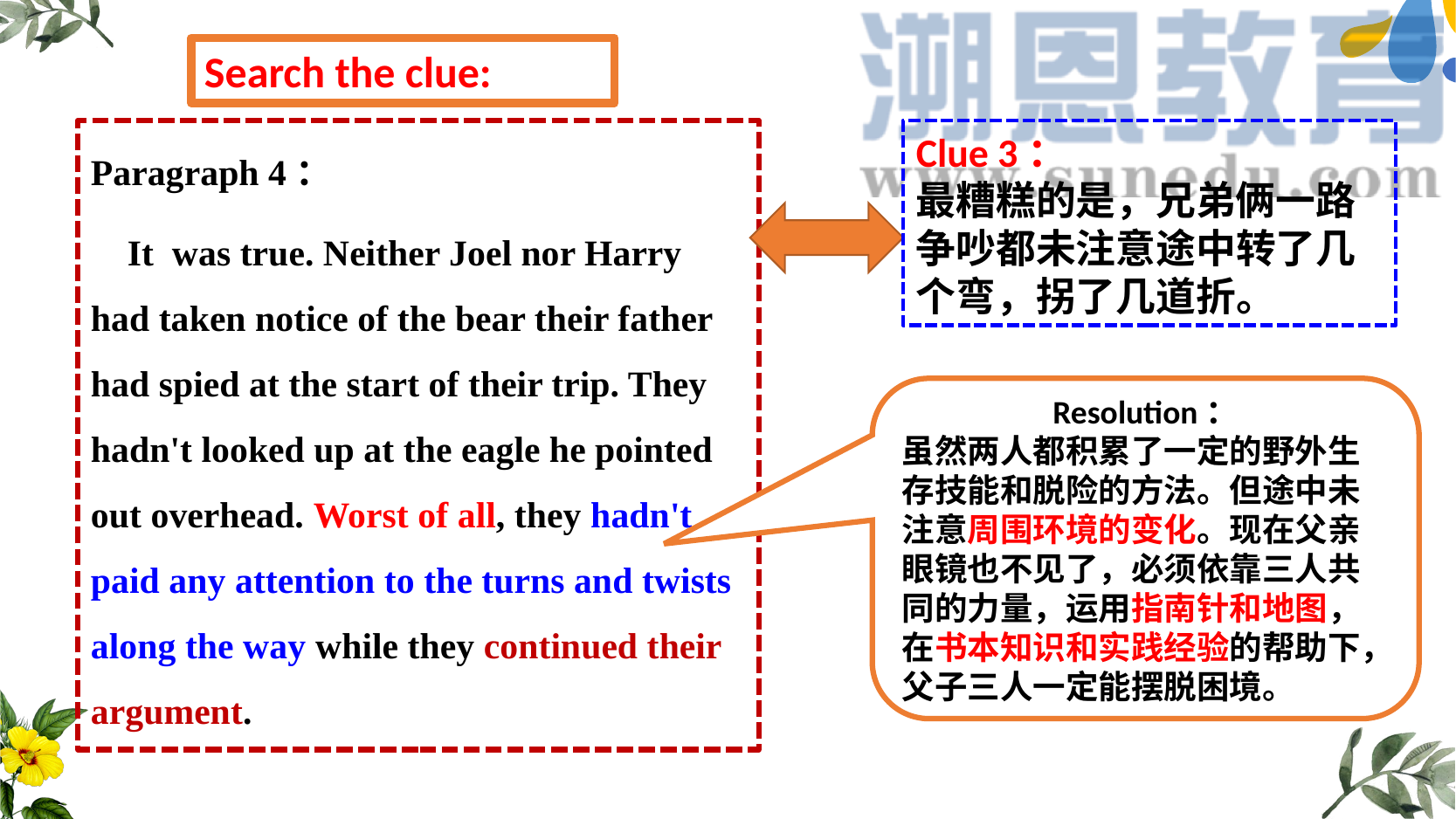

Search the clue:
Paragraph 4：
    It  was true. Neither Joel nor Harry had taken notice of the bear their father had spied at the start of their trip. They hadn't looked up at the eagle he pointed out overhead. Worst of all, they hadn't paid any attention to the turns and twists along the way while they continued their argument.
Clue 3：
最糟糕的是，兄弟俩一路争吵都未注意途中转了几个弯，拐了几道折。

Resolution：
虽然两人都积累了一定的野外生存技能和脱险的方法。但途中未注意周围环境的变化。现在父亲眼镜也不见了，必须依靠三人共同的力量，运用指南针和地图，在书本知识和实践经验的帮助下，父子三人一定能摆脱困境。